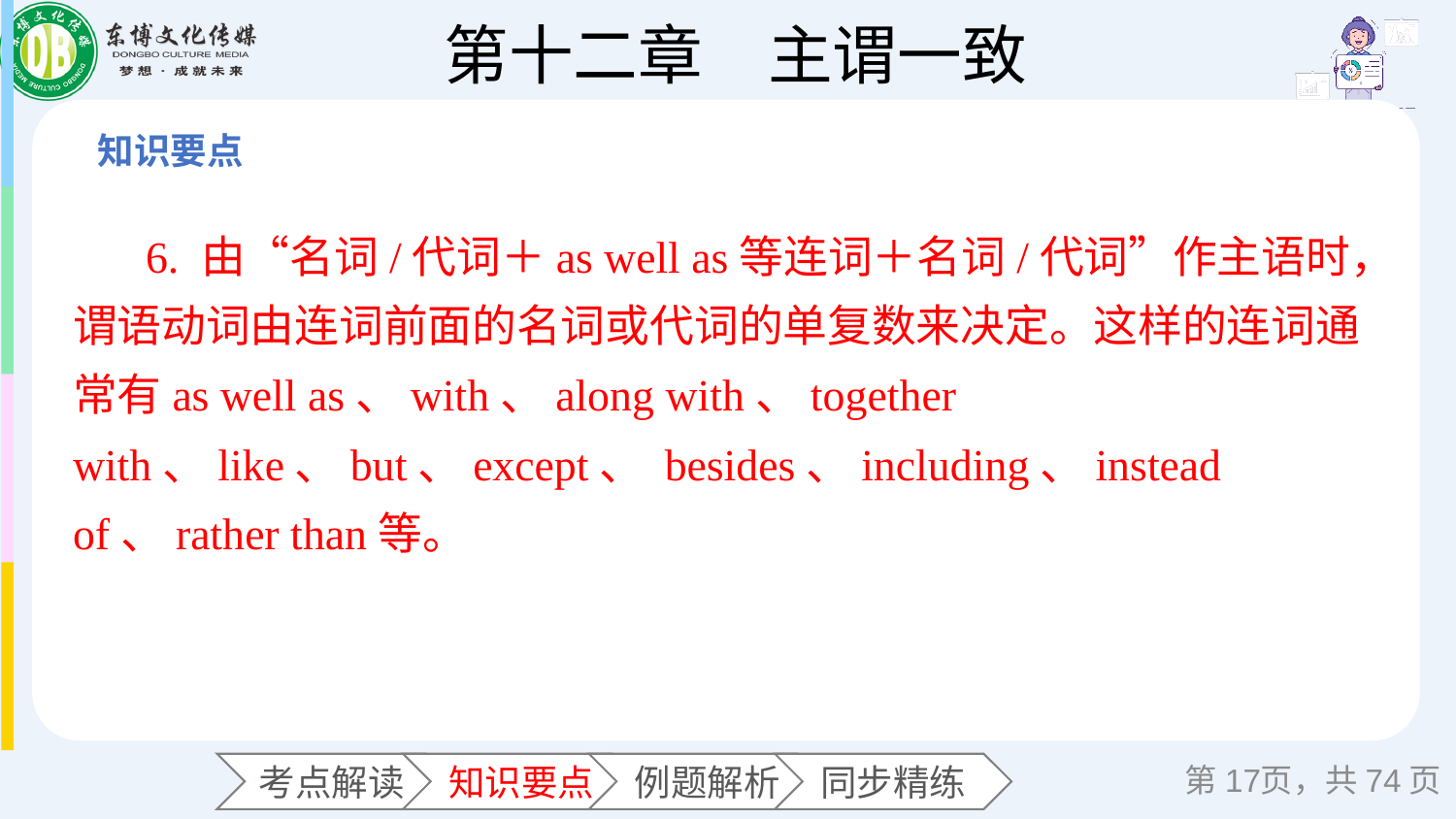

6. 由“名词/代词＋as well as等连词＋名词/代词”作主语时，谓语动词由连词前面的名词或代词的单复数来决定。这样的连词通常有as well as、with、along with、together with、like、but、except、 besides、including、instead of、rather than等。
第17页，共74页